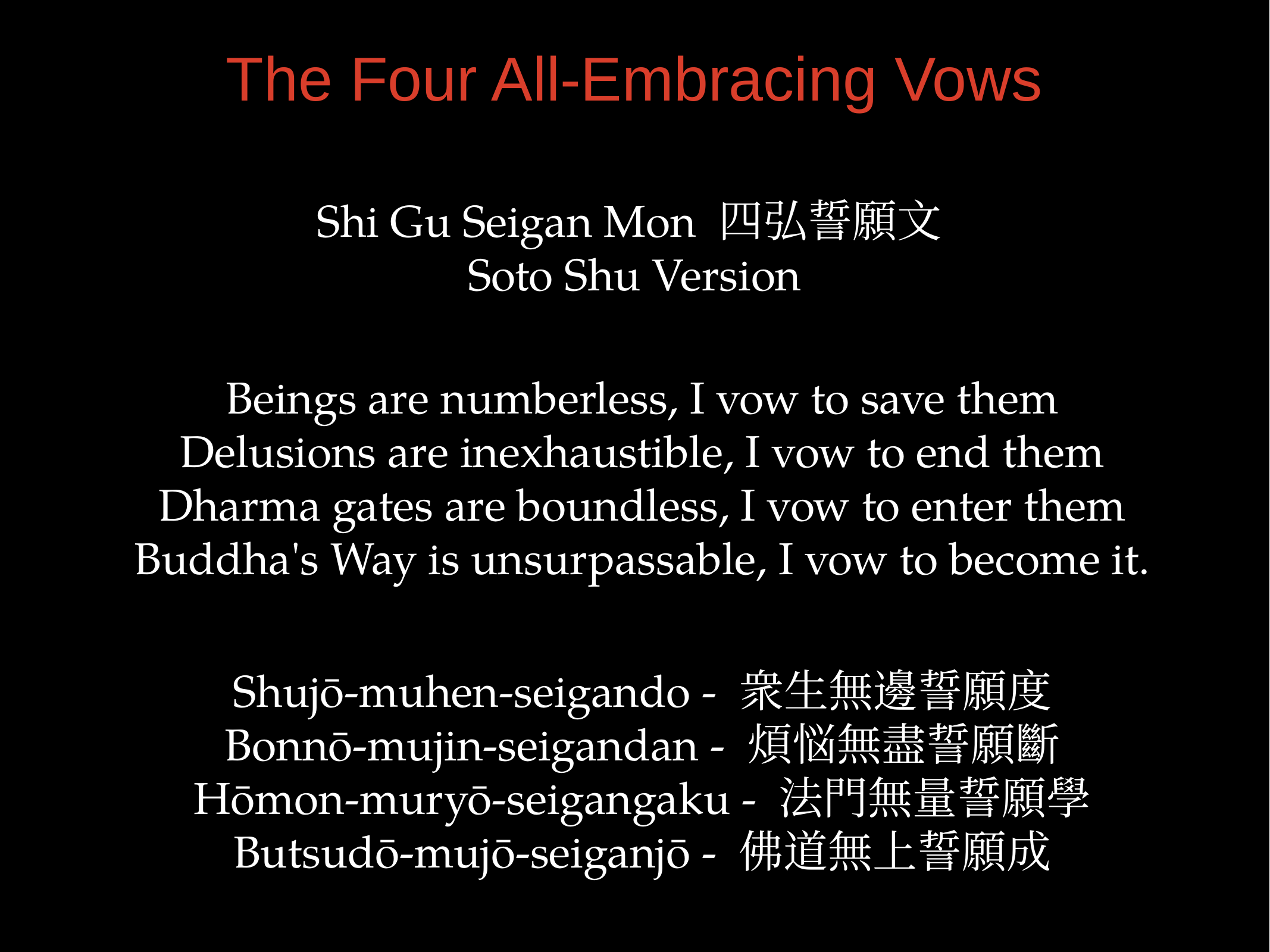

The Four All-Embracing Vows
Shi Gu Seigan Mon 四弘誓願文
Soto Shu Version
Beings are numberless, I vow to save them
Delusions are inexhaustible, I vow to end them
Dharma gates are boundless, I vow to enter them
Buddha's Way is unsurpassable, I vow to become it.
Shujō-muhen-seigando - 衆生無邊誓願度
Bonnō-mujin-seigandan - 煩悩無盡誓願斷
Hōmon-muryō-seigangaku - 法門無量誓願學
Butsudō-mujō-seiganjō - 佛道無上誓願成